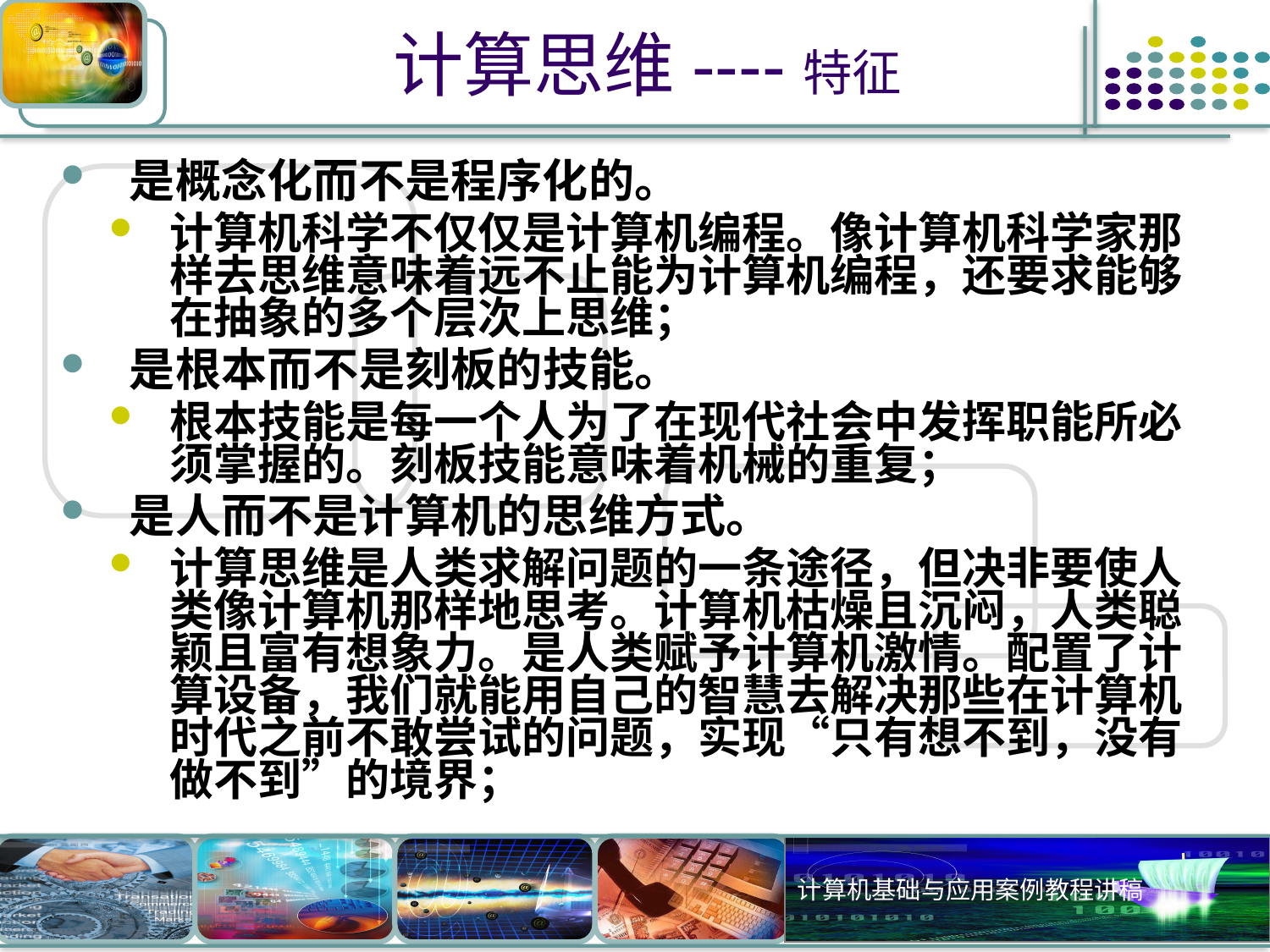

# 计算思维----特征
是概念化而不是程序化的。
计算机科学不仅仅是计算机编程。像计算机科学家那样去思维意味着远不止能为计算机编程，还要求能够在抽象的多个层次上思维；
是根本而不是刻板的技能。
根本技能是每一个人为了在现代社会中发挥职能所必须掌握的。刻板技能意味着机械的重复；
是人而不是计算机的思维方式。
计算思维是人类求解问题的一条途径，但决非要使人类像计算机那样地思考。计算机枯燥且沉闷，人类聪颖且富有想象力。是人类赋予计算机激情。配置了计算设备，我们就能用自己的智慧去解决那些在计算机时代之前不敢尝试的问题，实现“只有想不到，没有做不到”的境界；